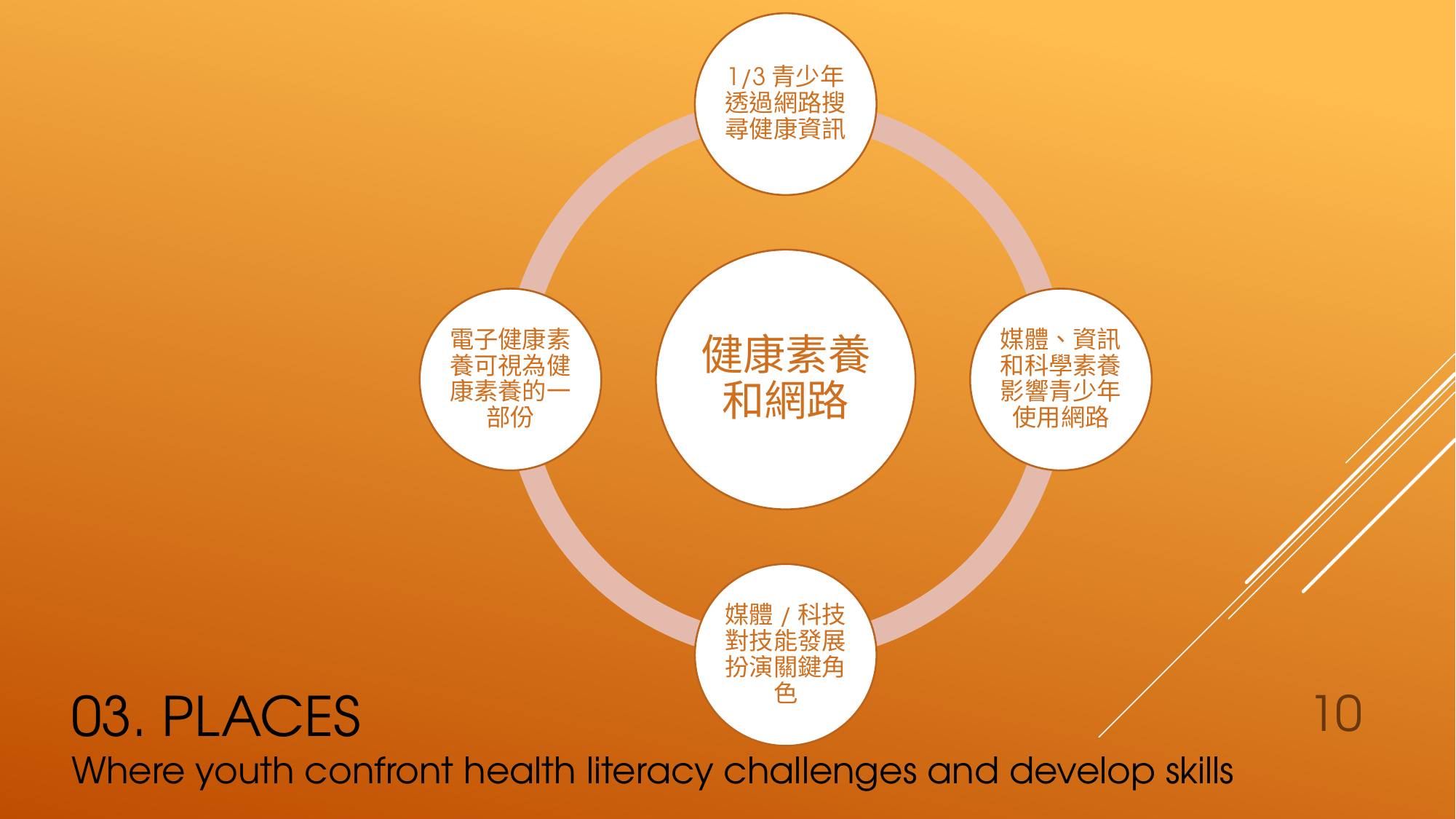

健康素養和網路
1/3青少年透過網路搜尋健康資訊
媒體、資訊和科學素養影響青少年使用網路
媒體/科技對技能發展扮演關鍵角色
電子健康素養可視為健康素養的一部份
# 03. Places Where youth confront health literacy challenges and develop skills
10